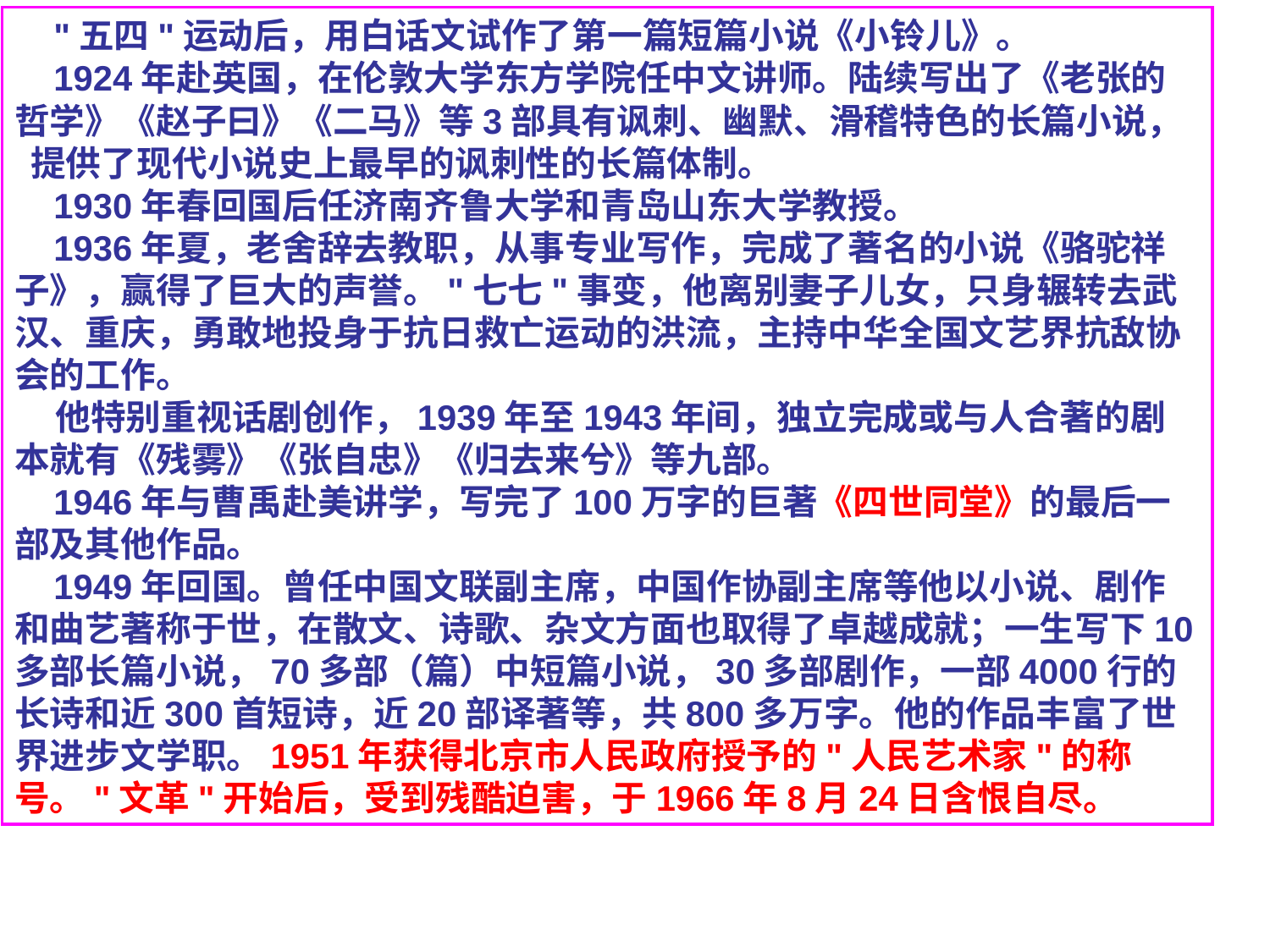

"五四"运动后，用白话文试作了第一篇短篇小说《小铃儿》。
    1924年赴英国，在伦敦大学东方学院任中文讲师。陆续写出了《老张的哲学》《赵子曰》《二马》等3部具有讽刺、幽默、滑稽特色的长篇小说，     提供了现代小说史上最早的讽刺性的长篇体制。
    1930年春回国后任济南齐鲁大学和青岛山东大学教授。
    1936年夏，老舍辞去教职，从事专业写作，完成了著名的小说《骆驼祥子》，赢得了巨大的声誉。"七七"事变，他离别妻子儿女，只身辗转去武汉、重庆，勇敢地投身于抗日救亡运动的洪流，主持中华全国文艺界抗敌协会的工作。
    他特别重视话剧创作，1939年至1943年间，独立完成或与人合著的剧本就有《残雾》《张自忠》《归去来兮》等九部。
    1946年与曹禹赴美讲学，写完了100万字的巨著《四世同堂》的最后一部及其他作品。
    1949年回国。曾任中国文联副主席，中国作协副主席等他以小说、剧作和曲艺著称于世，在散文、诗歌、杂文方面也取得了卓越成就；一生写下10多部长篇小说，70多部（篇）中短篇小说，30多部剧作，一部4000行的长诗和近300首短诗，近20部译著等，共800多万字。他的作品丰富了世界进步文学职。1951年获得北京市人民政府授予的"人民艺术家"的称号。"文革"开始后，受到残酷迫害，于1966年8月24日含恨自尽。